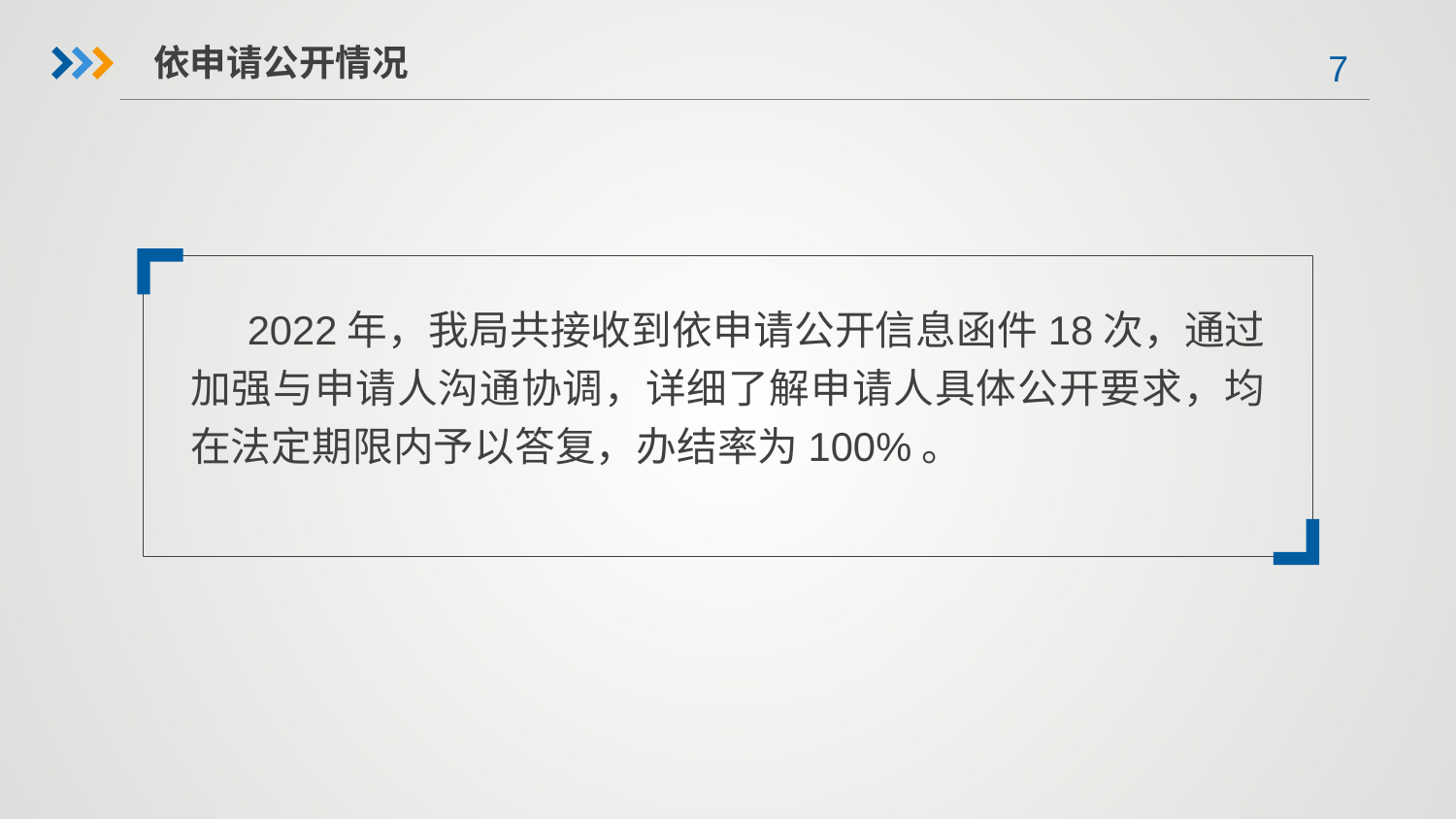

依申请公开情况

       2022年，我局共接收到依申请公开信息函件18次，通过加强与申请人沟通协调，详细了解申请人具体公开要求，均在法定期限内予以答复，办结率为100%。